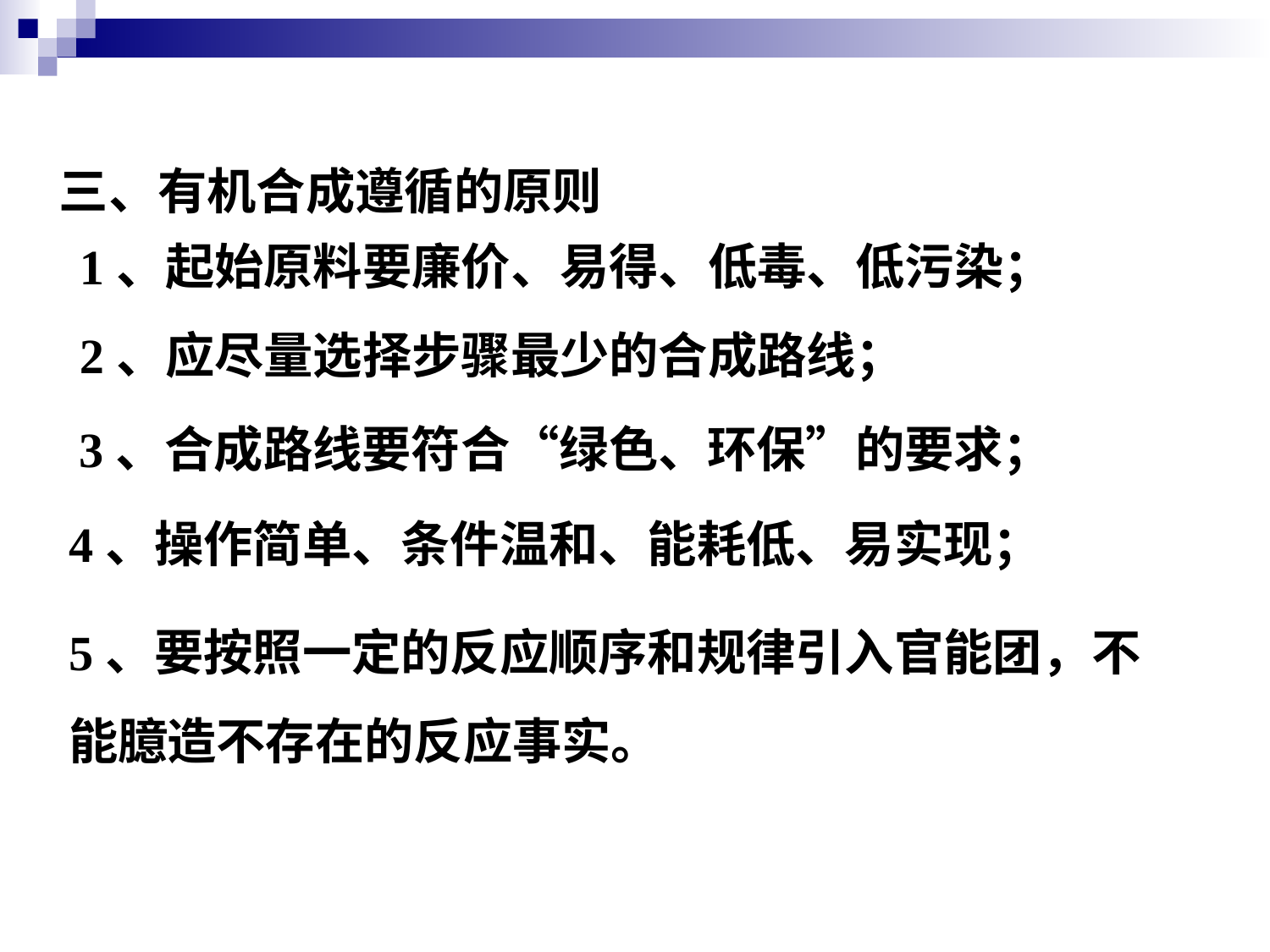

三、有机合成遵循的原则
1、起始原料要廉价、易得、低毒、低污染；
2、应尽量选择步骤最少的合成路线；
3、合成路线要符合“绿色、环保”的要求；
4、操作简单、条件温和、能耗低、易实现；
5、要按照一定的反应顺序和规律引入官能团，不能臆造不存在的反应事实。